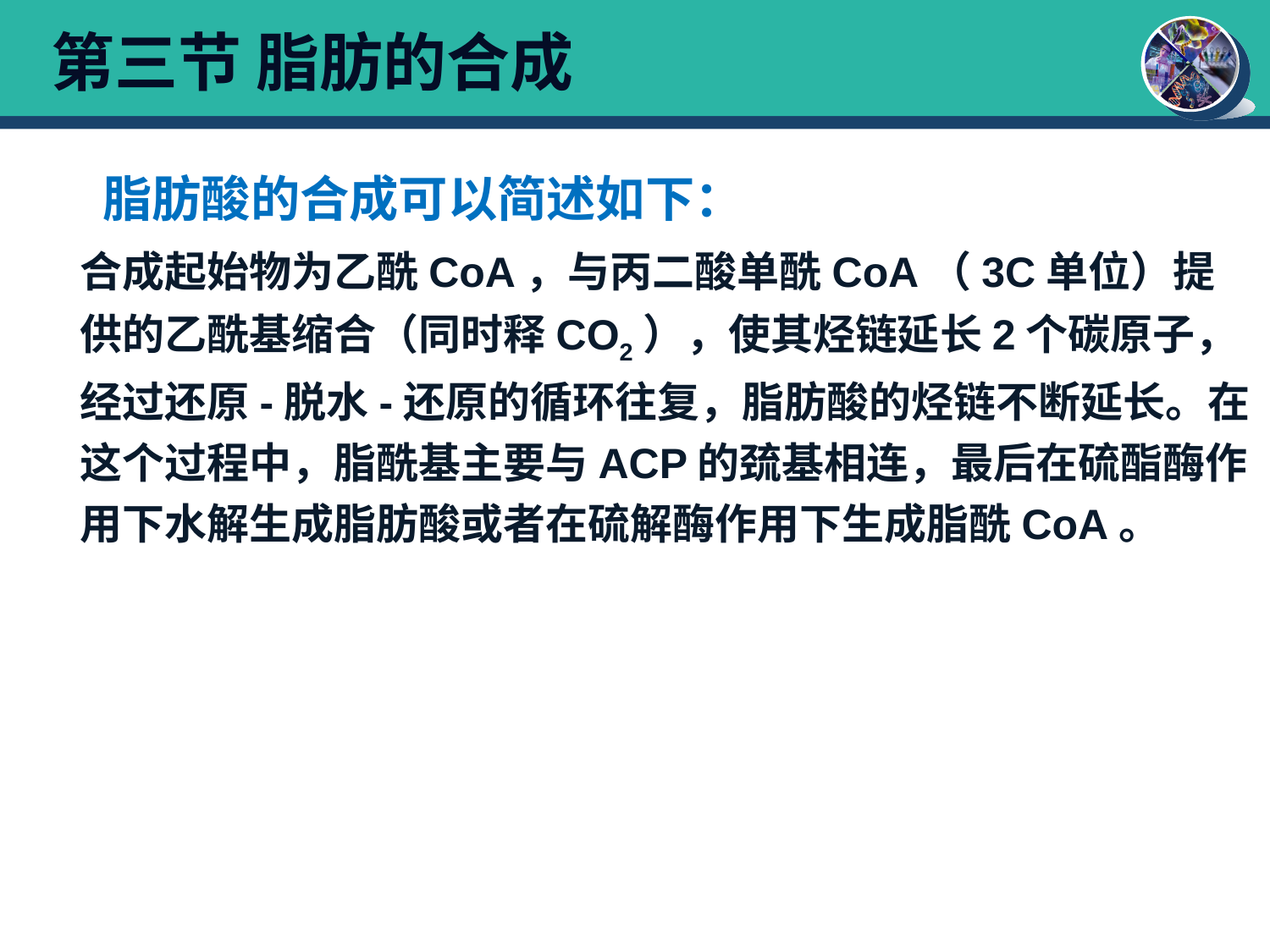

# 第三节 脂肪的合成
 脂肪酸的合成可以简述如下：
合成起始物为乙酰CoA，与丙二酸单酰CoA（3C单位）提供的乙酰基缩合（同时释CO2），使其烃链延长2个碳原子，经过还原-脱水-还原的循环往复，脂肪酸的烃链不断延长。在这个过程中，脂酰基主要与ACP的巯基相连，最后在硫酯酶作用下水解生成脂肪酸或者在硫解酶作用下生成脂酰CoA。